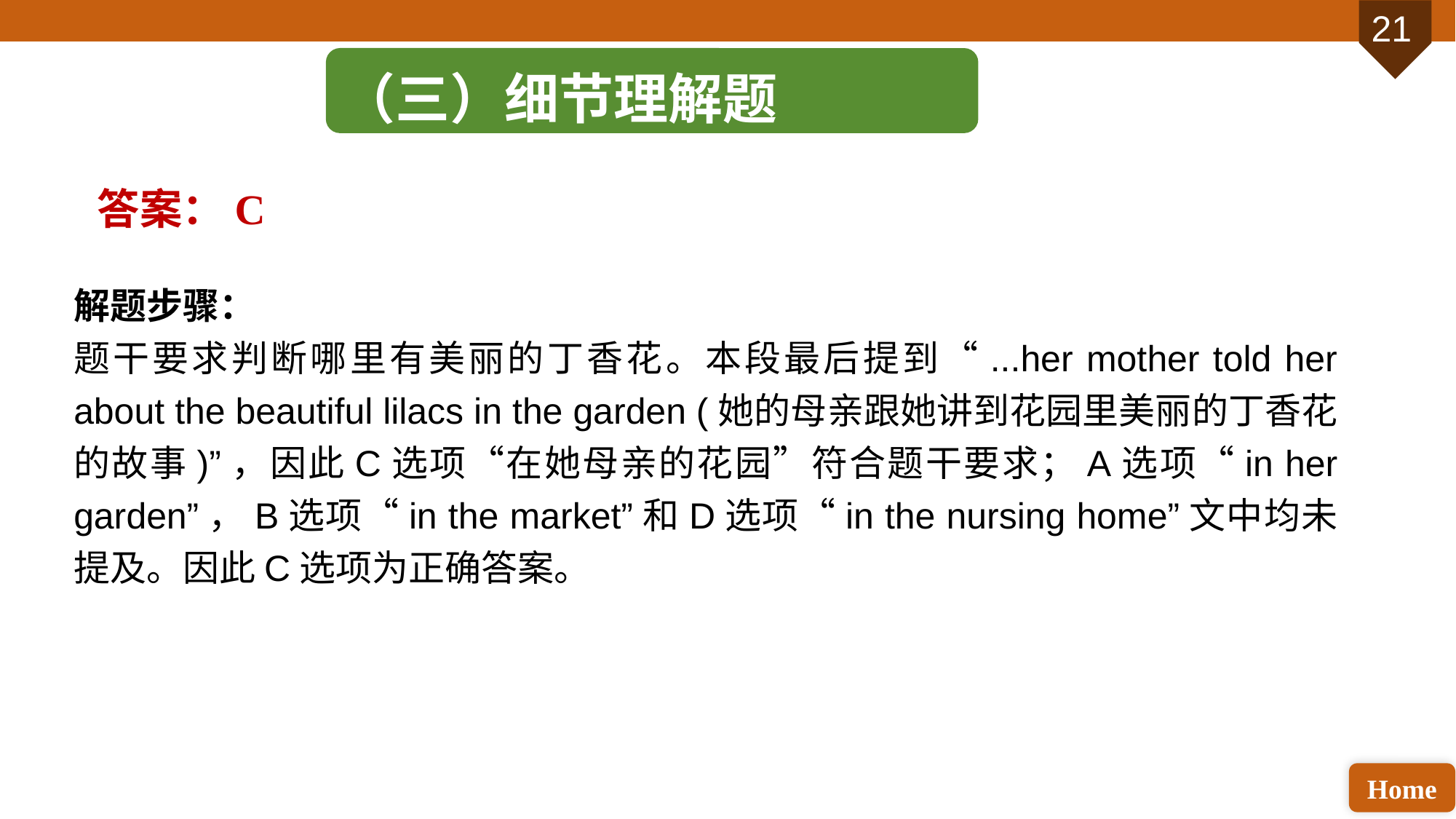

（三）细节理解题
答案：C
解题步骤：
题干要求判断哪里有美丽的丁香花。本段最后提到“...her mother told her about the beautiful lilacs in the garden (她的母亲跟她讲到花园里美丽的丁香花的故事)”，因此C选项“在她母亲的花园”符合题干要求；A选项“in her garden”，B选项“in the market”和D选项“in the nursing home”文中均未提及。因此C选项为正确答案。